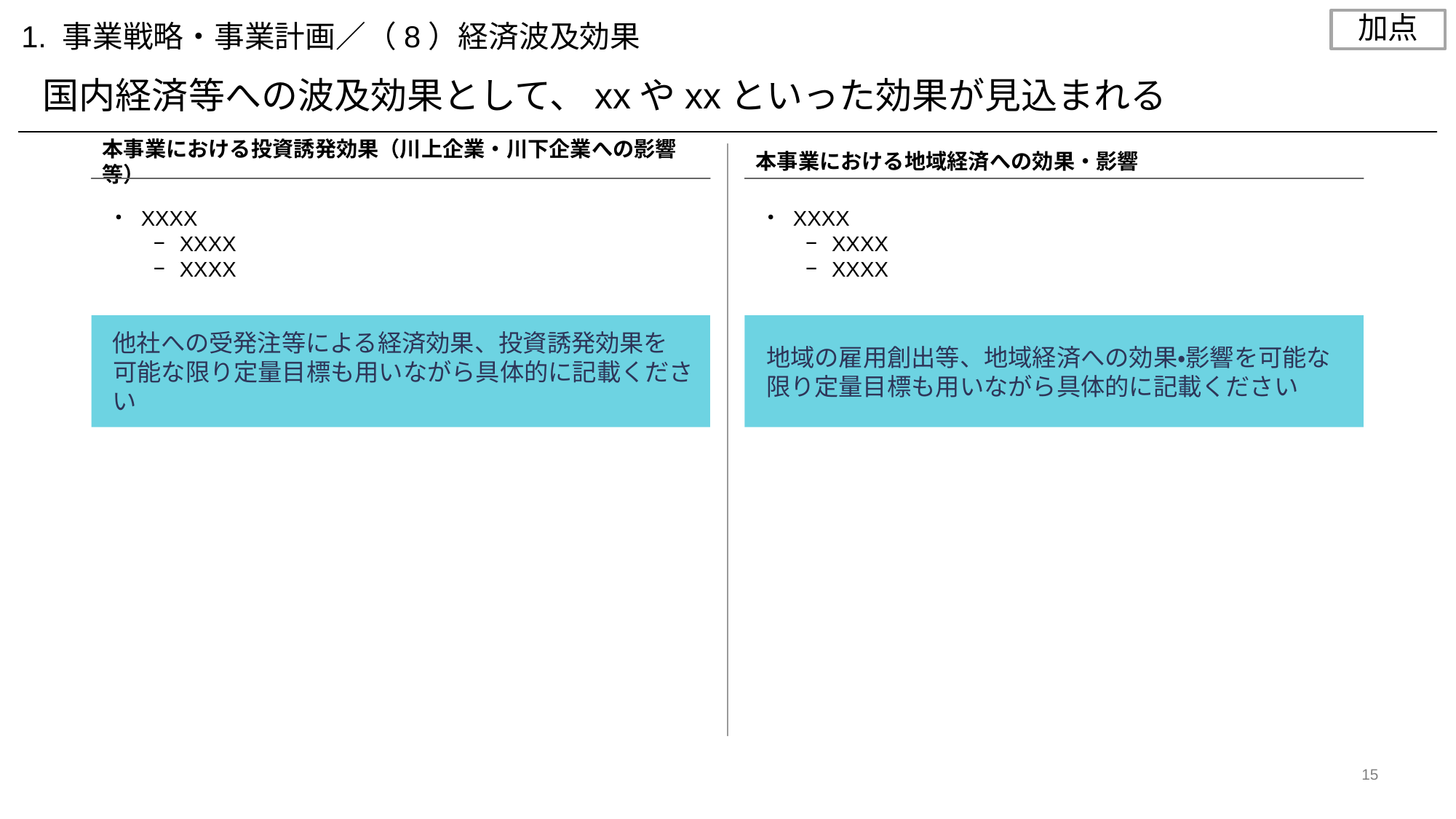

加点
1. 事業戦略・事業計画／（8）経済波及効果
国内経済等への波及効果として、xxやxxといった効果が見込まれる
本事業における投資誘発効果（川上企業・川下企業への影響等）
本事業における地域経済への効果・影響
XXXX
XXXX
XXXX
XXXX
XXXX
XXXX
他社への受発注等による経済効果、投資誘発効果を
可能な限り定量目標も用いながら具体的に記載ください
地域の雇用創出等、地域経済への効果・影響を可能な
限り定量目標も用いながら具体的に記載ください